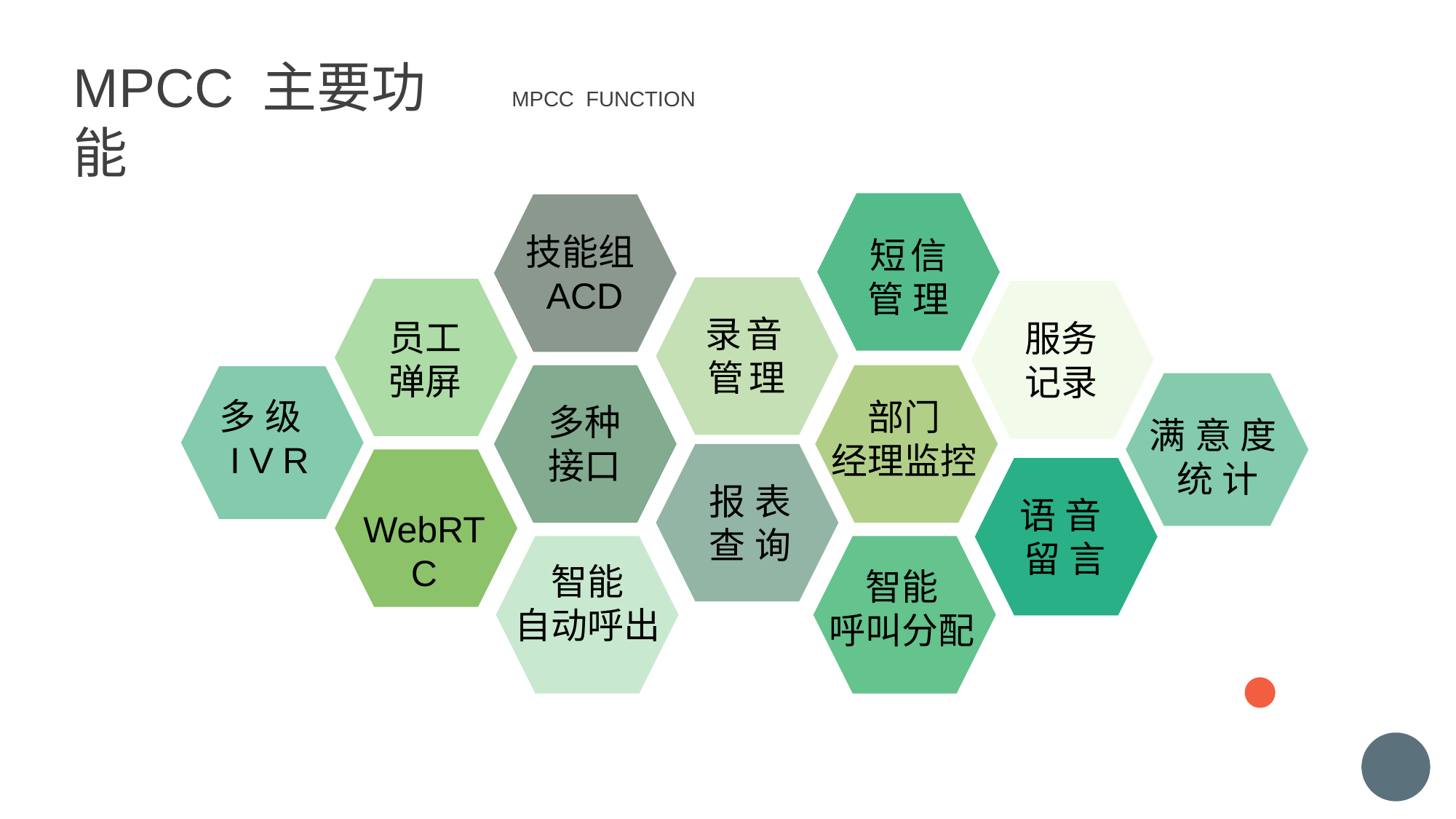

MPCC 主要功能
MPCC  FUNCTION

技能组ACD
短信
管理

录音管理
员工
弹屏
服务
记录

多级IVR
部门
经理监控
多种
接口
满意度统计

报表
查询
语音留言
WebRTC

智能
自动呼出
智能
呼叫分配